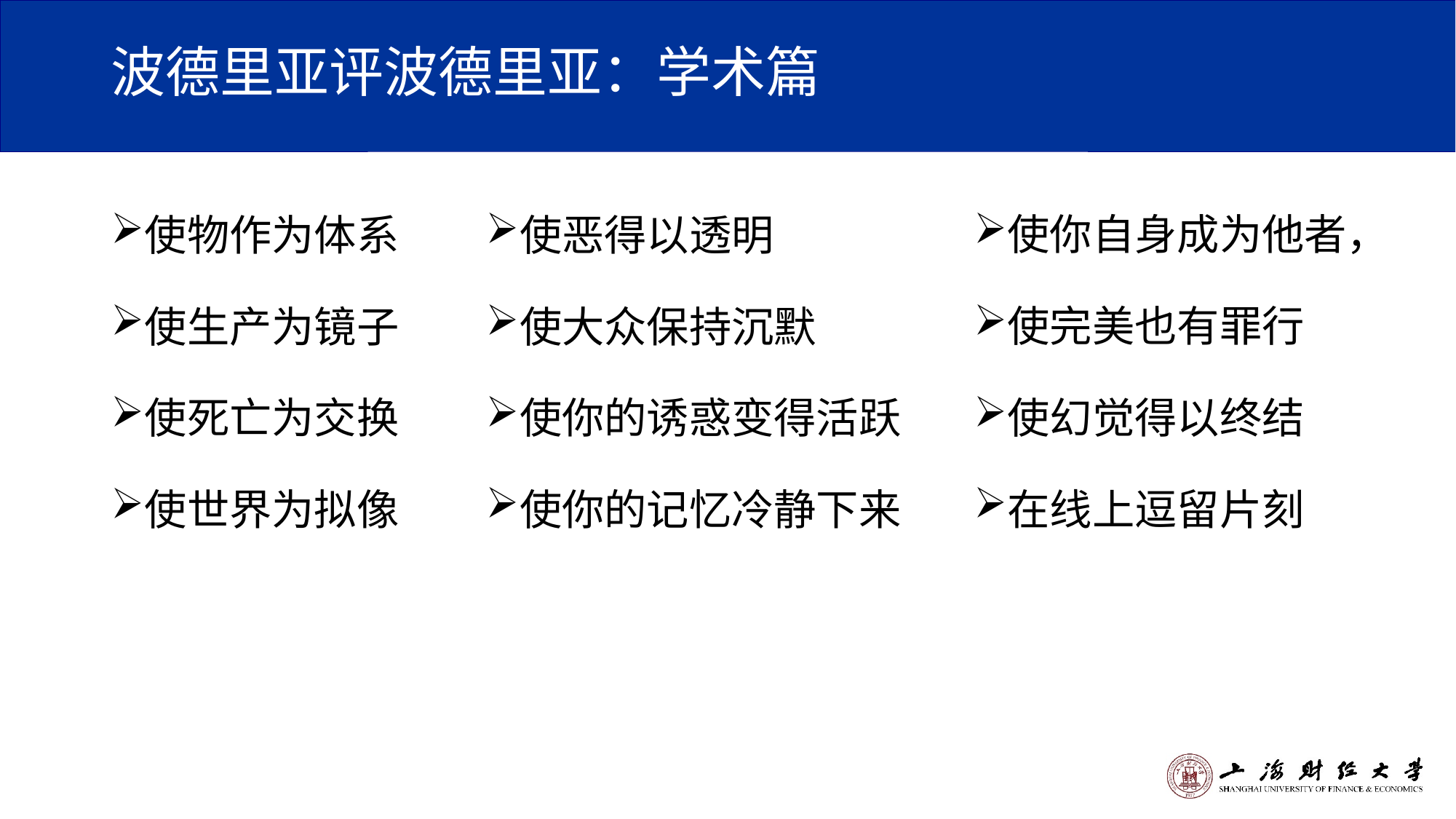

# 波德里亚评波德里亚：学术篇
使你自身成为他者，
使完美也有罪行
使幻觉得以终结
在线上逗留片刻
使恶得以透明
使大众保持沉默
使你的诱惑变得活跃
使你的记忆冷静下来
使物作为体系
使生产为镜子
使死亡为交换
使世界为拟像